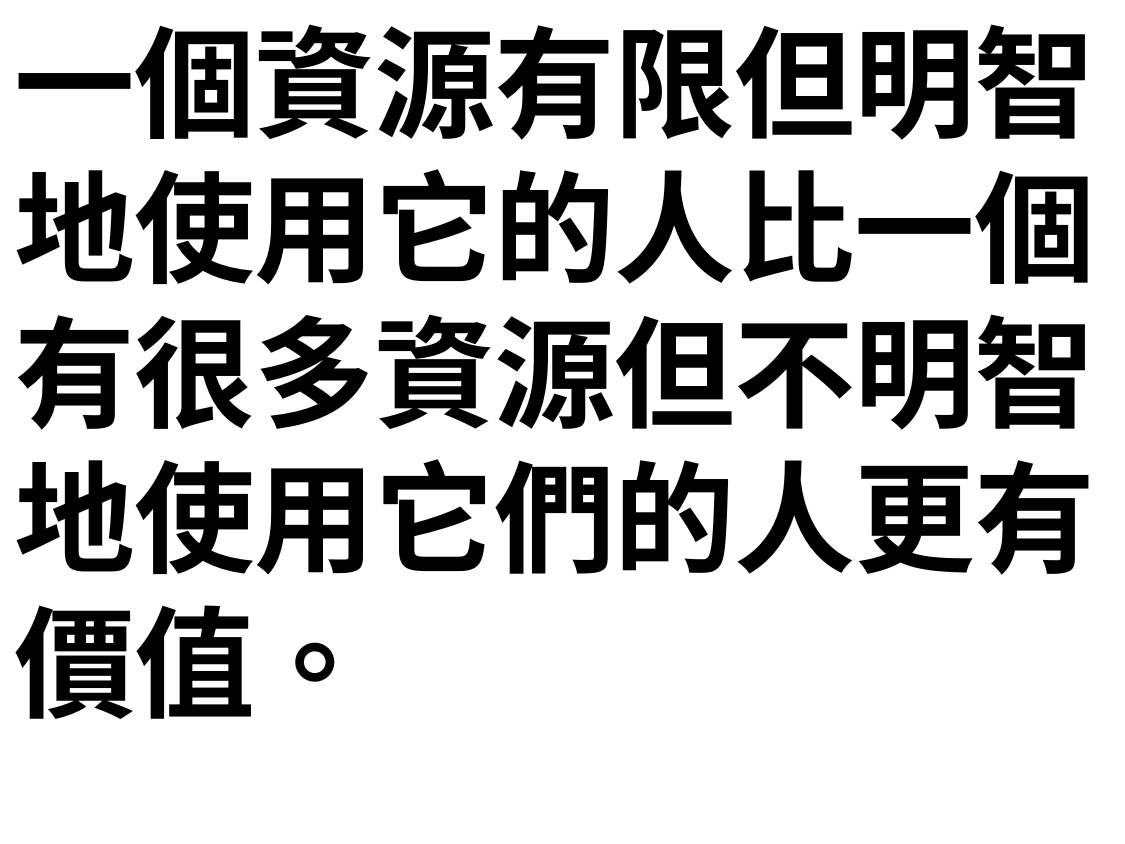

一個資源有限但明智地使用它的人比一個有很多資源但不明智地使用它們的人更有價值。